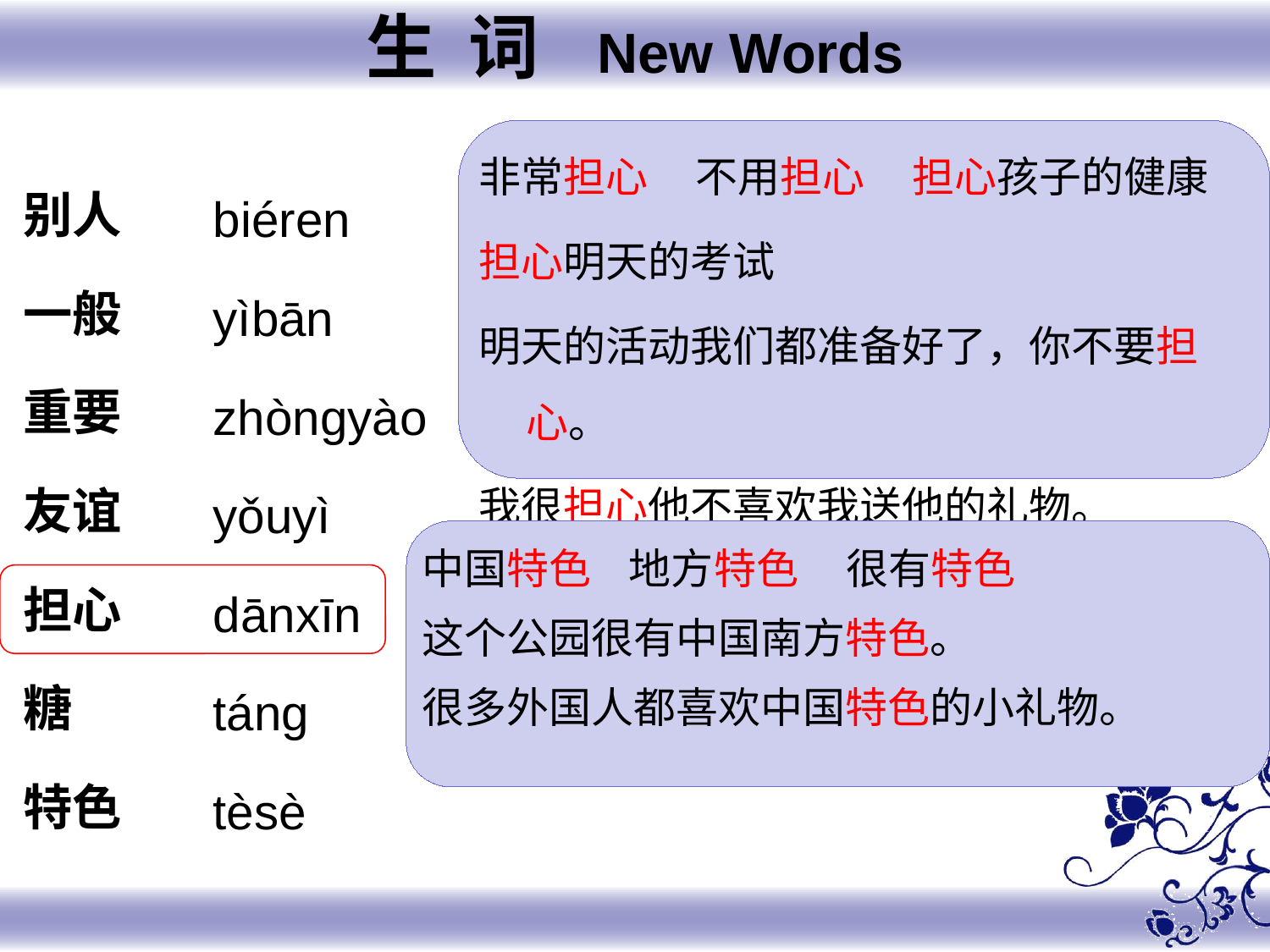

生  词   New Words
非常担心     不用担心     担心孩子的健康
担心明天的考试
明天的活动我们都准备好了，你不要担心。
我很担心他不喜欢我送他的礼物。

别人
一般
重要
友谊
担心
糖
特色
biéren
yìbān
zhòngyào
yǒuyì
dānxīn
táng
tèsè

中国特色    地方特色     很有特色
这个公园很有中国南方特色。
很多外国人都喜欢中国特色的小礼物。